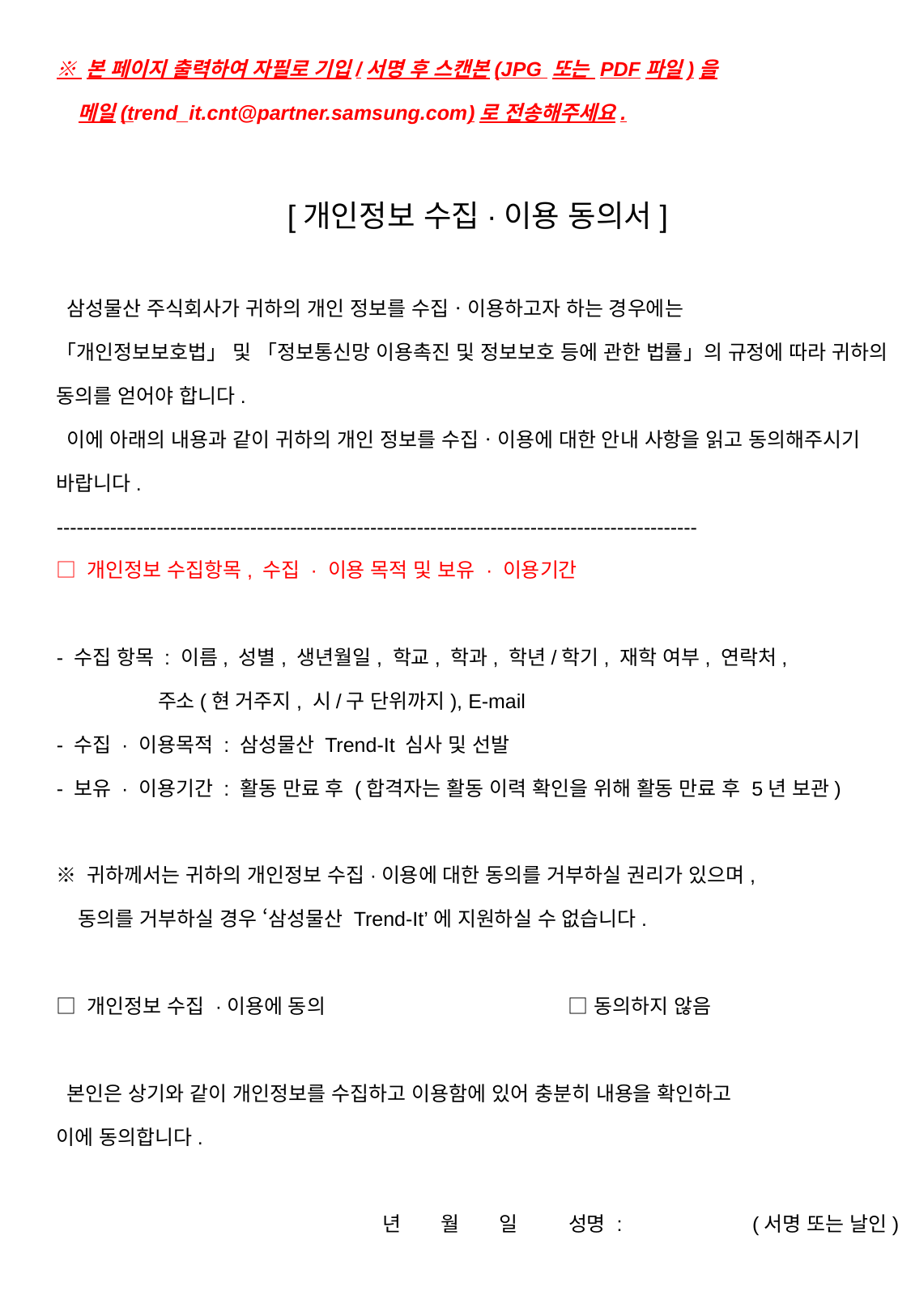

※ 본 페이지 출력하여 자필로 기입/서명 후 스캔본(JPG 또는 PDF파일)을
   메일(trend_it.cnt@partner.samsung.com)로 전송해주세요.

[개인정보 수집·이용 동의서]

 삼성물산 주식회사가 귀하의 개인 정보를 수집ㆍ이용하고자 하는 경우에는
「개인정보보호법」 및 「정보통신망 이용촉진 및 정보보호 등에 관한 법률」의 규정에 따라 귀하의 동의를 얻어야 합니다.
 이에 아래의 내용과 같이 귀하의 개인 정보를 수집ㆍ이용에 대한 안내 사항을 읽고 동의해주시기 바랍니다.
------------------------------------------------------------------------------------------------
□ 개인정보 수집항목, 수집 · 이용 목적 및 보유 · 이용기간

- 수집 항목 : 이름, 성별, 생년월일, 학교, 학과, 학년/학기, 재학 여부, 연락처,
                 주소(현 거주지, 시/구 단위까지), E-mail
- 수집 · 이용목적 : 삼성물산 Trend-It 심사 및 선발
- 보유 · 이용기간 : 활동 만료 후 (합격자는 활동 이력 확인을 위해 활동 만료 후 5년 보관)

※ 귀하께서는 귀하의 개인정보 수집·이용에 대한 동의를 거부하실 권리가 있으며,
   동의를 거부하실 경우 ‘삼성물산 Trend-It’에 지원하실 수 없습니다.

□ 개인정보 수집 ·이용에 동의                                           □ 동의하지 않음

 본인은 상기와 같이 개인정보를 수집하고 이용함에 있어 충분히 내용을 확인하고
이에 동의합니다.

년       월       일         성명 :                       (서명 또는 날인)